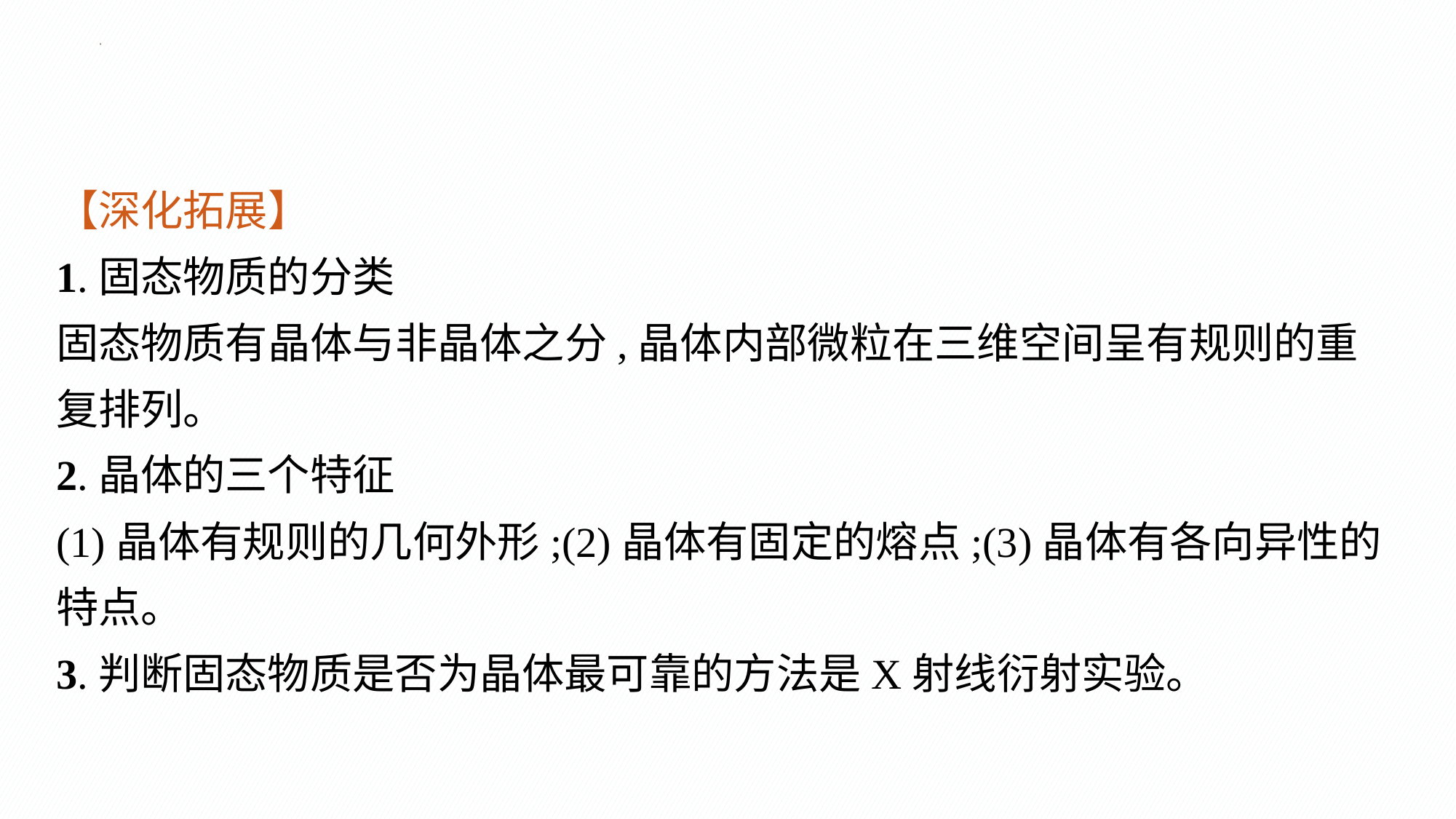

【深化拓展】
1.固态物质的分类
固态物质有晶体与非晶体之分,晶体内部微粒在三维空间呈有规则的重复排列。
2.晶体的三个特征
(1)晶体有规则的几何外形;(2)晶体有固定的熔点;(3)晶体有各向异性的特点。
3.判断固态物质是否为晶体最可靠的方法是X射线衍射实验。